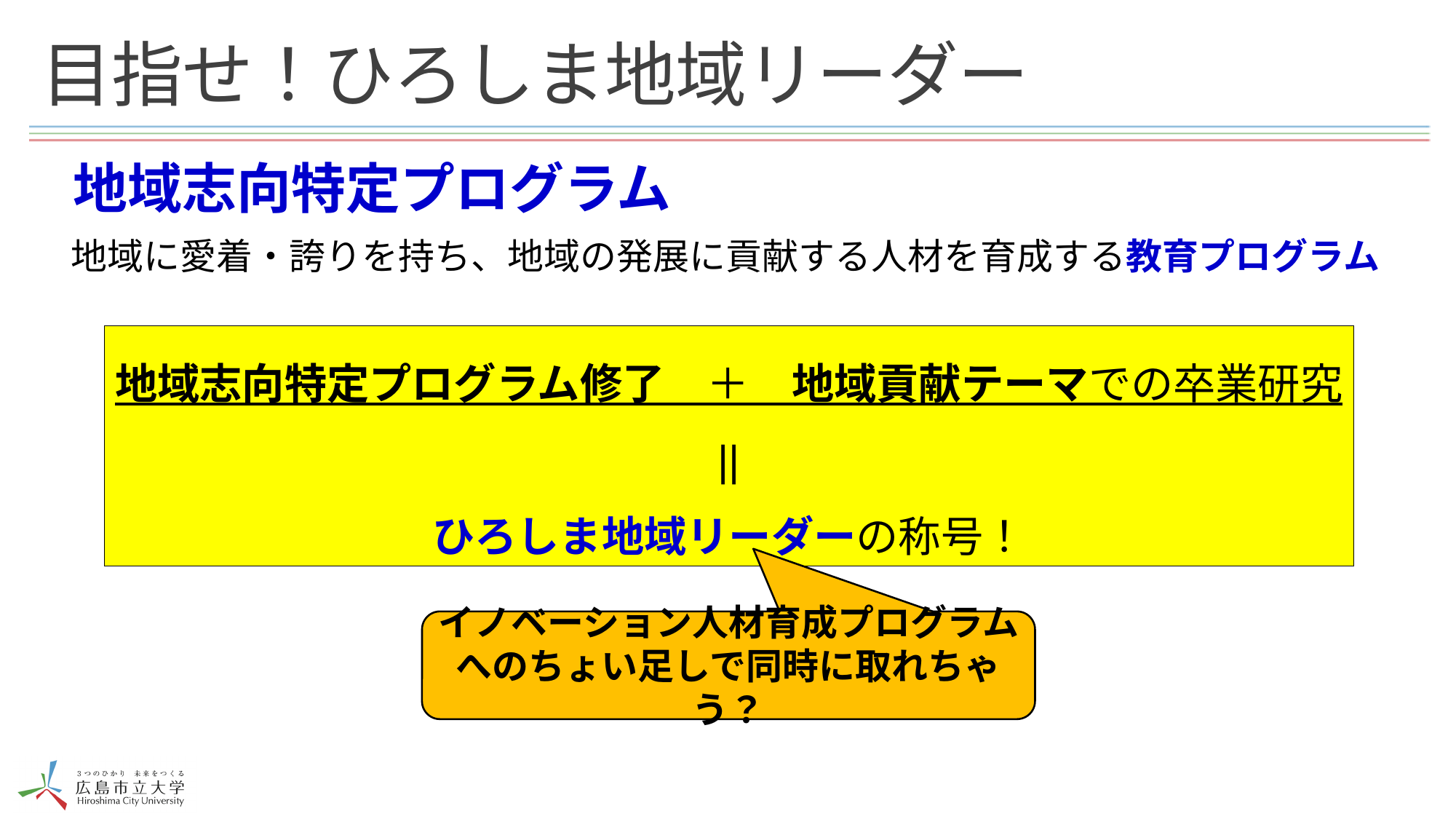

# 目指せ！ひろしま地域リーダー
地域志向特定プログラム
地域に愛着・誇りを持ち、地域の発展に貢献する人材を育成する教育プログラム
地域志向特定プログラム修了　＋　地域貢献テーマでの卒業研究
||
ひろしま地域リーダーの称号！
イノベーション人材育成プログラムへのちょい足しで同時に取れちゃう？